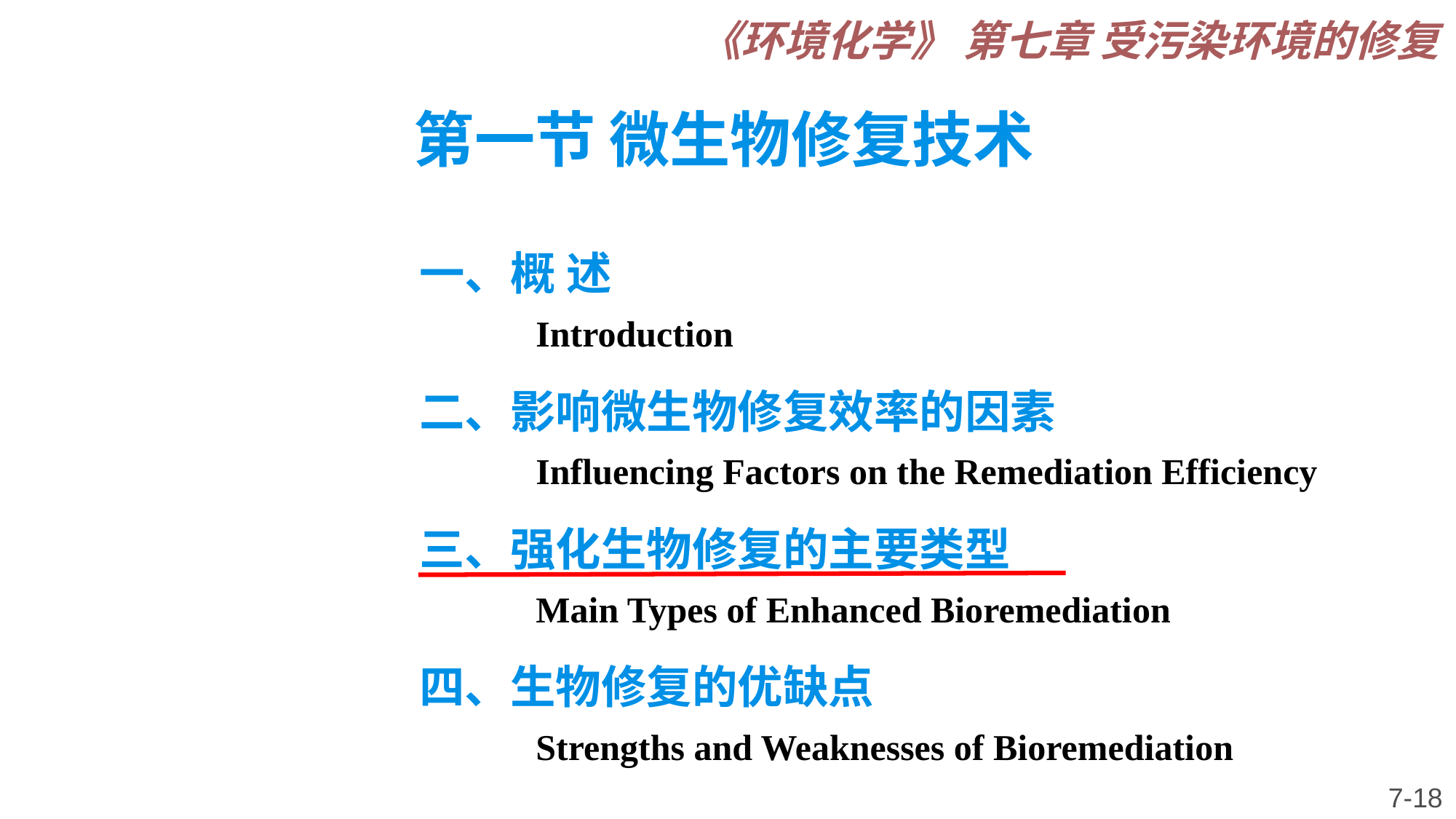

《环境化学》 第七章 受污染环境的修复
第一节 微生物修复技术
# 一、概 述
　　Introduction
二、影响微生物修复效率的因素
　　Influencing Factors on the Remediation Efficiency
三、强化生物修复的主要类型
　　Main Types of Enhanced Bioremediation
四、生物修复的优缺点
　　Strengths and Weaknesses of Bioremediation

7-18